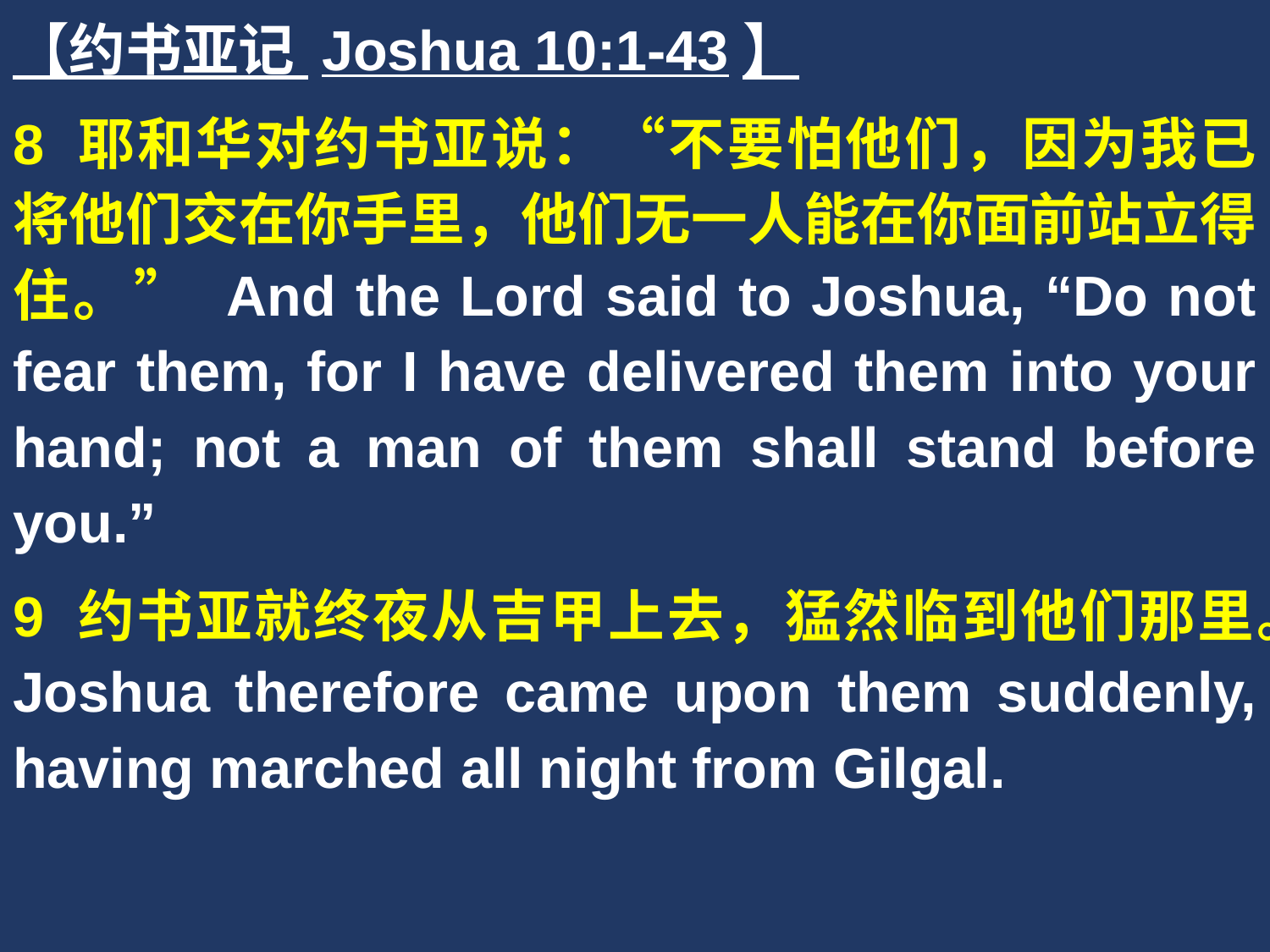

【约书亚记 Joshua 10:1-43】
8 耶和华对约书亚说：“不要怕他们，因为我已将他们交在你手里，他们无一人能在你面前站立得住。” And the Lord said to Joshua, “Do not fear them, for I have delivered them into your hand; not a man of them shall stand before you.”
9 约书亚就终夜从吉甲上去，猛然临到他们那里。Joshua therefore came upon them suddenly, having marched all night from Gilgal.